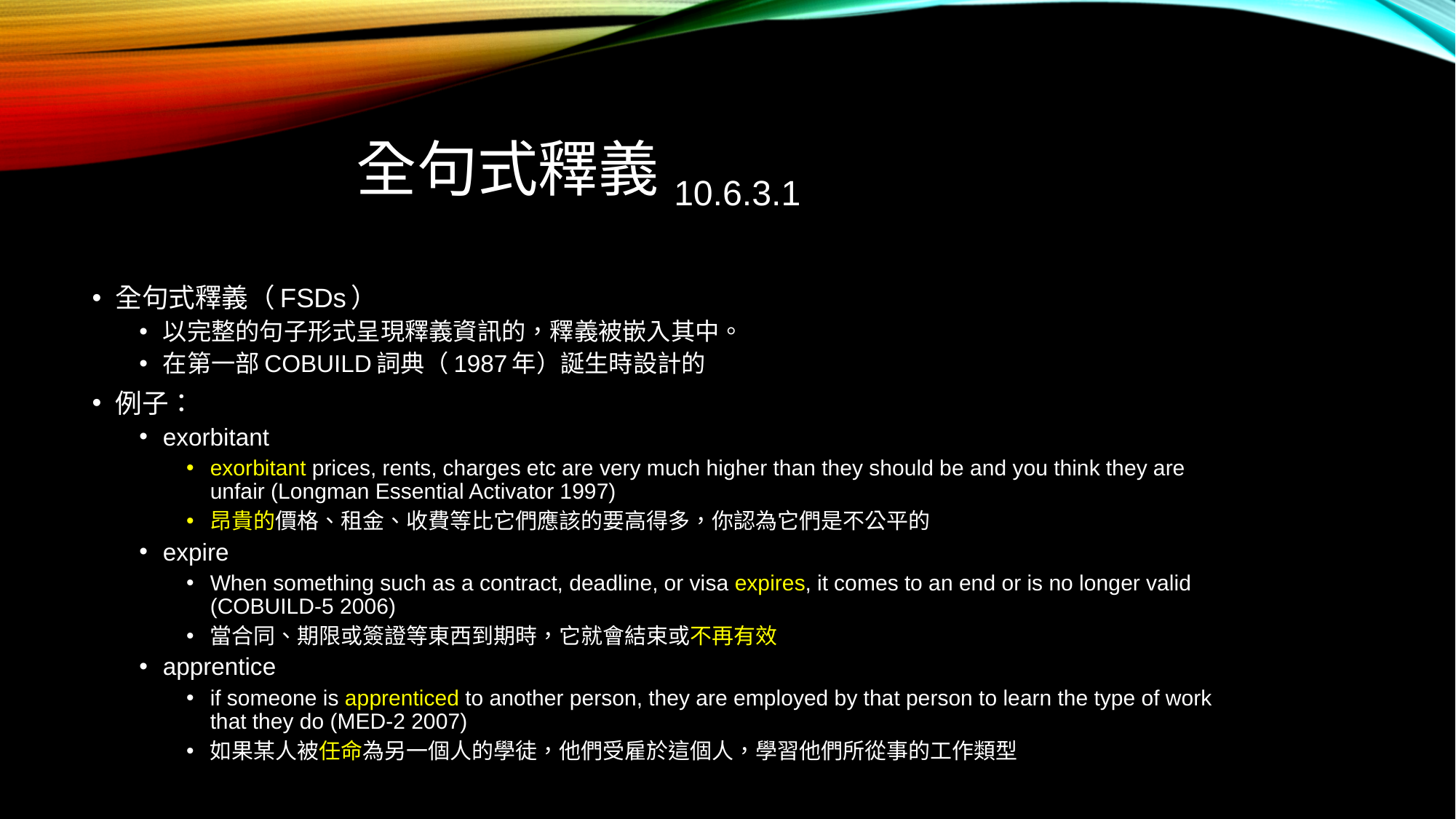

# 全句式釋義10.6.3.1
全句式釋義（FSDs）
以完整的句子形式呈現釋義資訊的，釋義被嵌入其中。
在第一部COBUILD詞典（1987年）誕生時設計的
例子：
exorbitant
exorbitant prices, rents, charges etc are very much higher than they should be and you think they are unfair (Longman Essential Activator 1997)
昂貴的價格、租金、收費等比它們應該的要高得多，你認為它們是不公平的
expire
When something such as a contract, deadline, or visa expires, it comes to an end or is no longer valid (COBUILD-5 2006)
當合同、期限或簽證等東西到期時，它就會結束或不再有效
apprentice
if someone is apprenticed to another person, they are employed by that person to learn the type of work that they do (MED-2 2007)
如果某人被任命為另一個人的學徒，他們受雇於這個人，學習他們所從事的工作類型